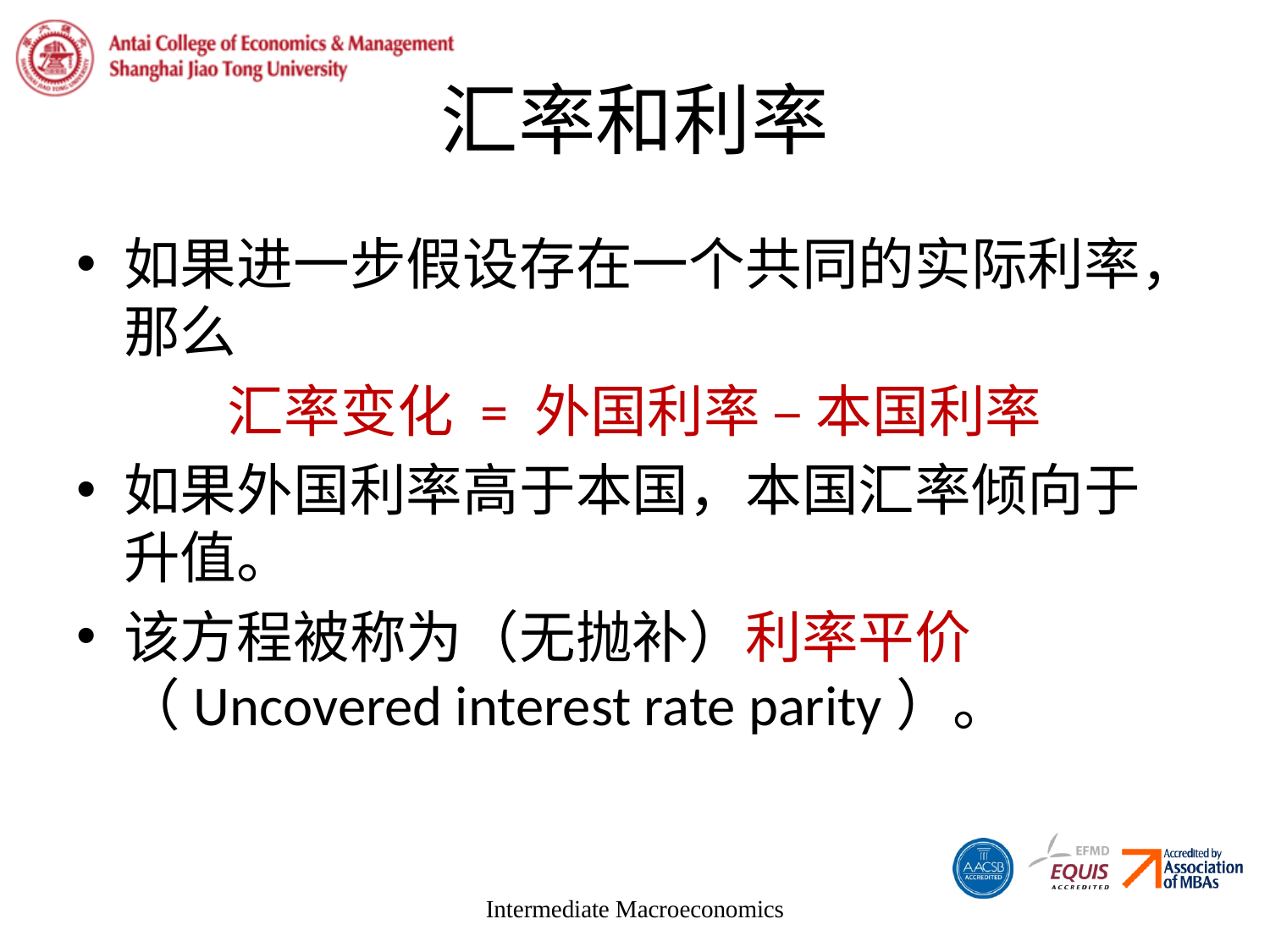

# 汇率和利率
如果进一步假设存在一个共同的实际利率，那么
汇率变化 = 外国利率 – 本国利率
如果外国利率高于本国，本国汇率倾向于升值。
该方程被称为（无抛补）利率平价（Uncovered interest rate parity）。

Intermediate Macroeconomics